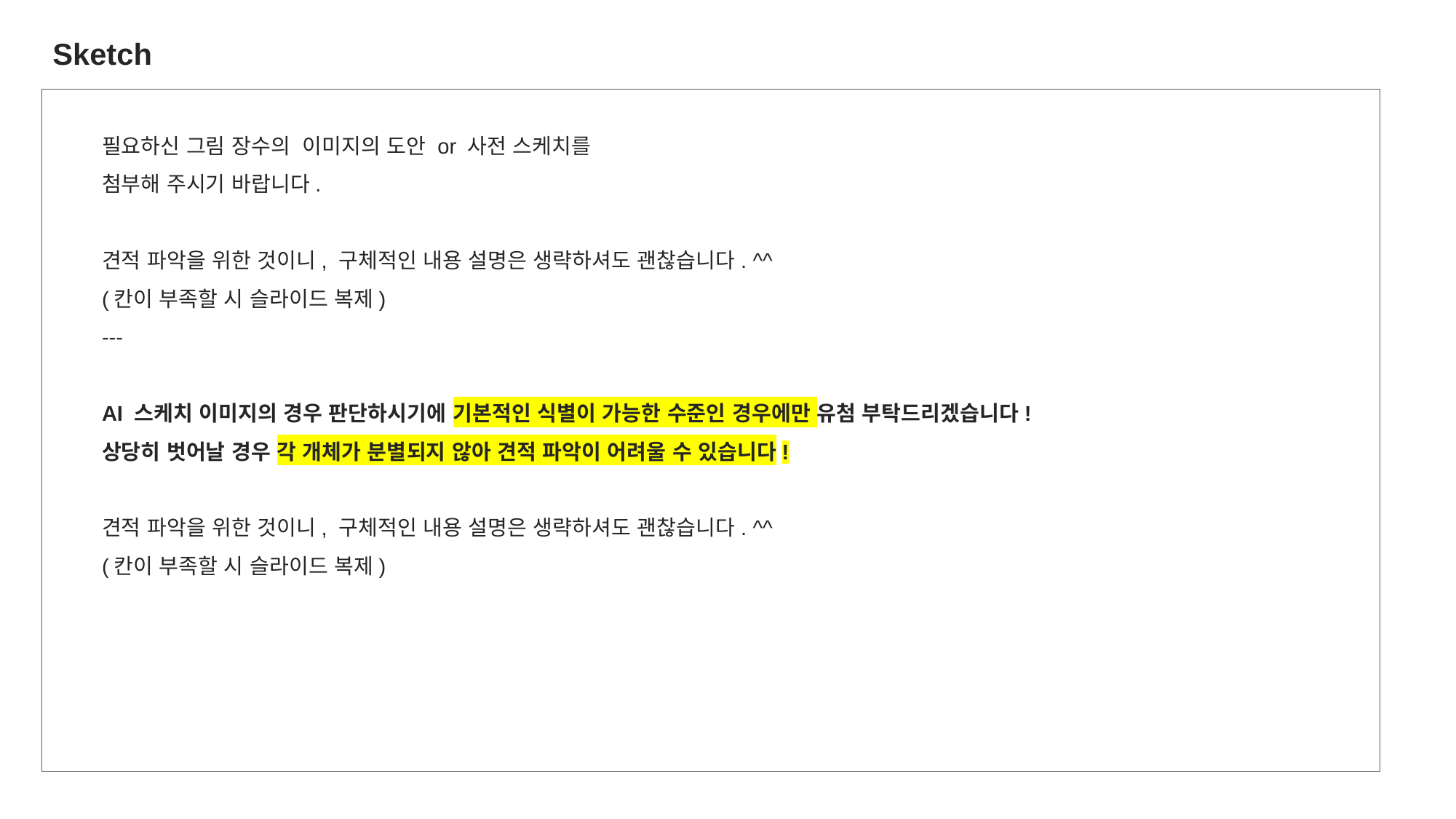

Sketch

필요하신 그림 장수의  이미지의 도안 or 사전 스케치를
첨부해 주시기 바랍니다.

견적 파악을 위한 것이니, 구체적인 내용 설명은 생략하셔도 괜찮습니다. ^^
(칸이 부족할 시 슬라이드 복제)
---

AI 스케치 이미지의 경우 판단하시기에 기본적인 식별이 가능한 수준인 경우에만 유첨 부탁드리겠습니다!
상당히 벗어날 경우 각 개체가 분별되지 않아 견적 파악이 어려울 수 있습니다!

견적 파악을 위한 것이니, 구체적인 내용 설명은 생략하셔도 괜찮습니다. ^^
(칸이 부족할 시 슬라이드 복제)